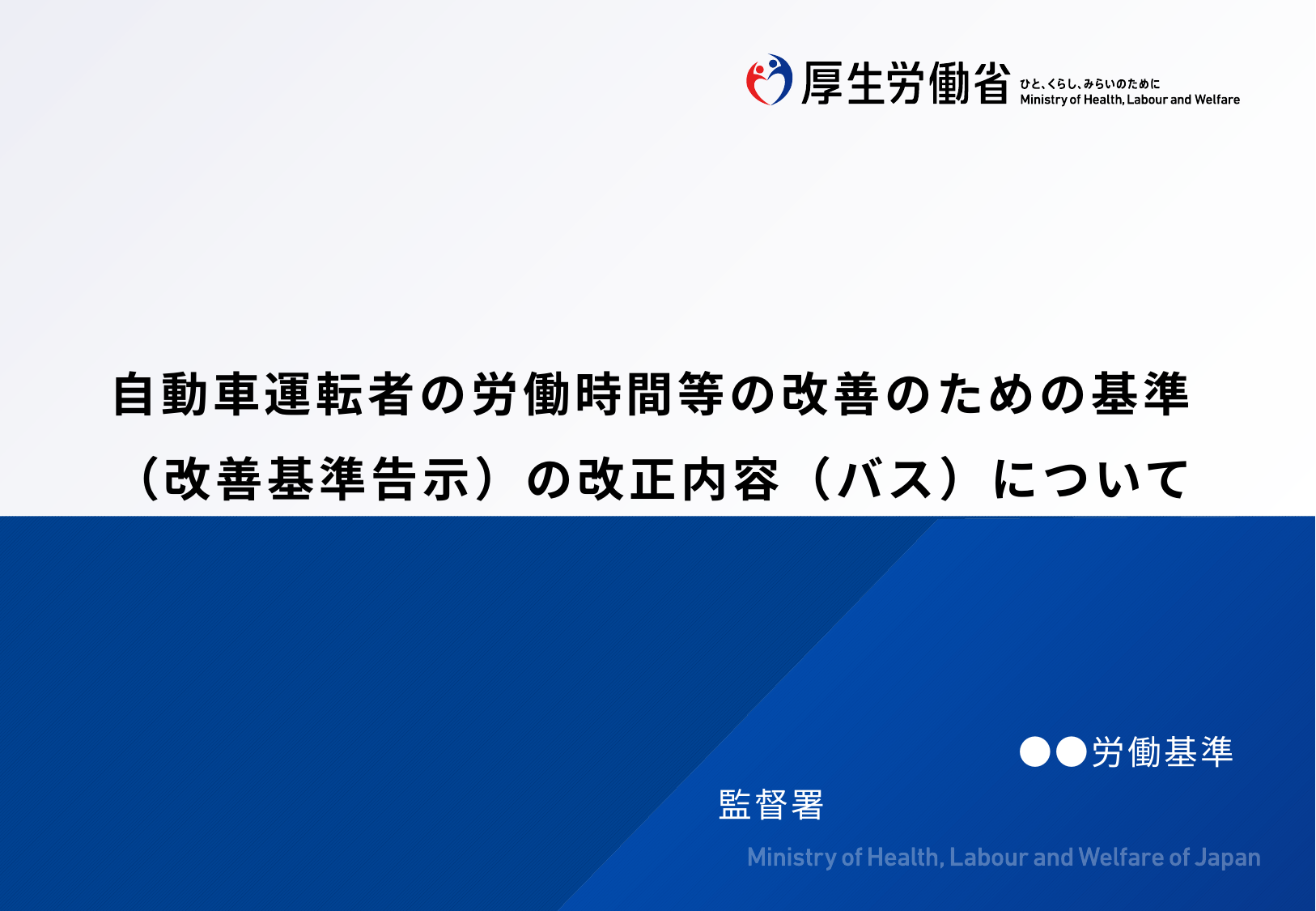

# 自動車運転者の労働時間等の改善のための基準 （改善基準告示）の改正内容（バス）について
　　　　　　　　 ●●労働基準監督署